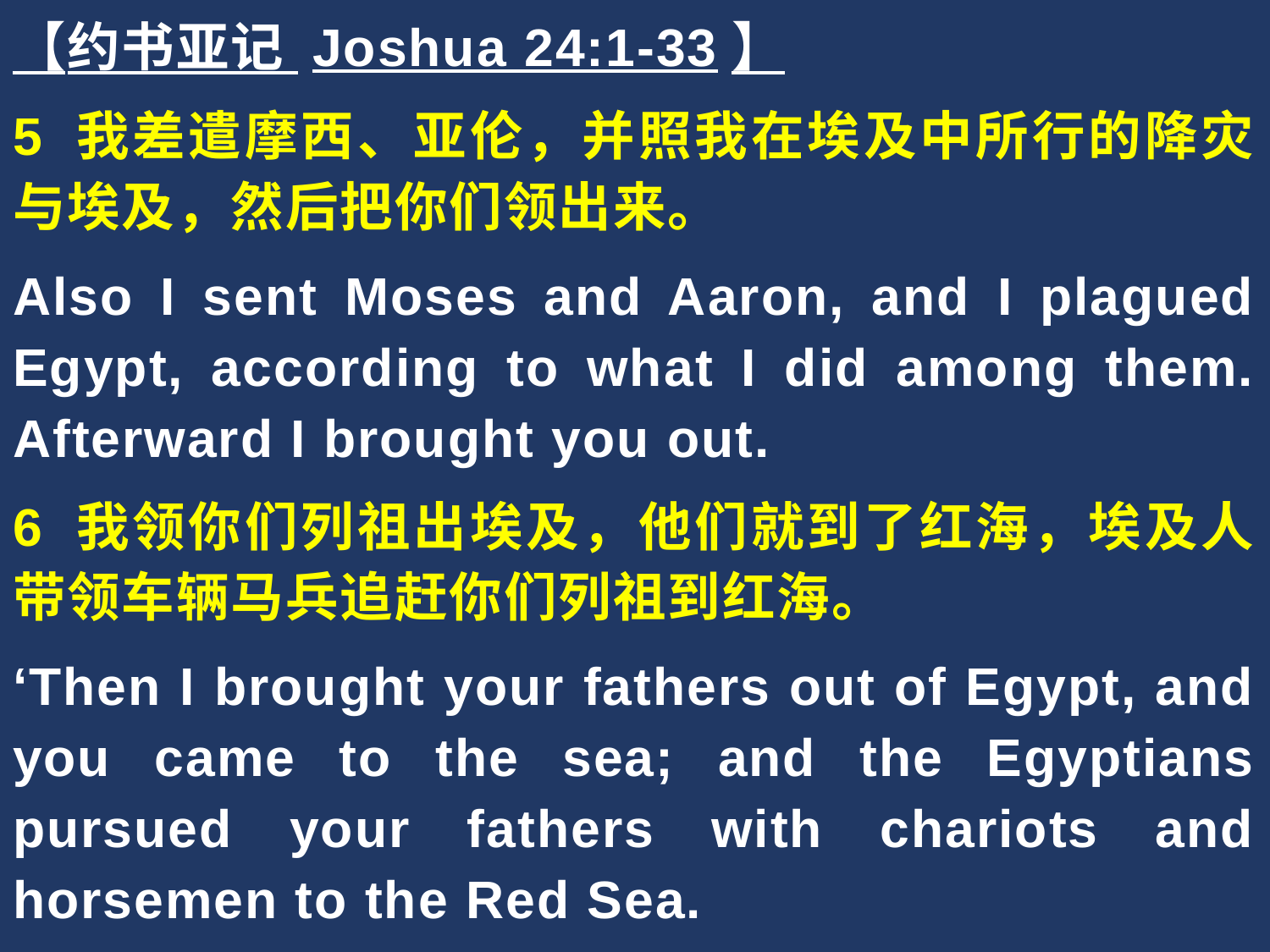

【约书亚记 Joshua 24:1-33】
5 我差遣摩西、亚伦，并照我在埃及中所行的降灾与埃及，然后把你们领出来。
Also I sent Moses and Aaron, and I plagued Egypt, according to what I did among them. Afterward I brought you out.
6 我领你们列祖出埃及，他们就到了红海，埃及人带领车辆马兵追赶你们列祖到红海。
‘Then I brought your fathers out of Egypt, and you came to the sea; and the Egyptians pursued your fathers with chariots and horsemen to the Red Sea.